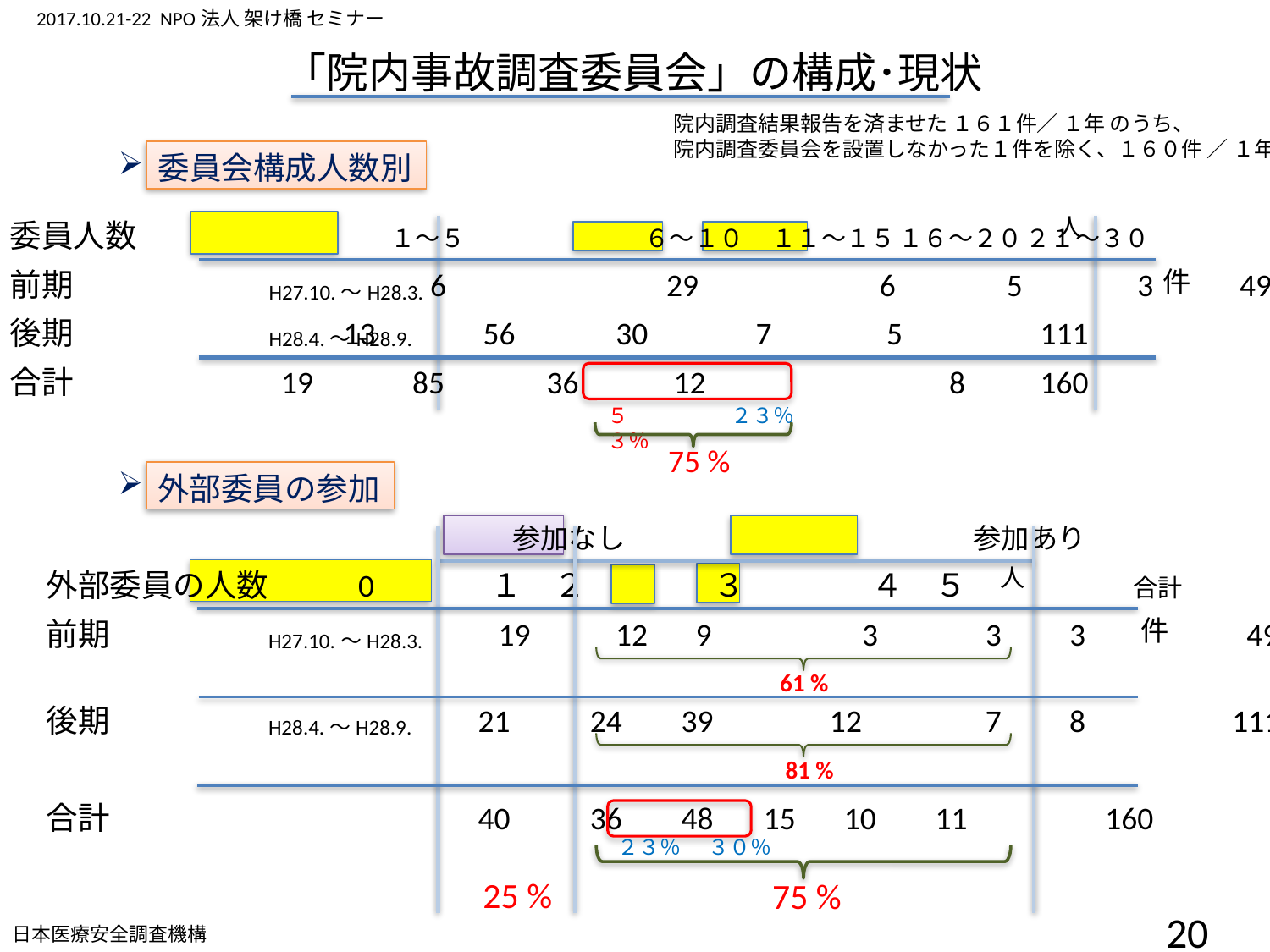

「院内事故調査委員会」の構成･現状
院内調査結果報告を済ませた １６１件／ １年 のうち、
院内調査委員会を設置しなかった１件を除く、１６０件 ／ １年
委員会構成人数別

人
委員人数		１〜５		６〜１０	１１〜１５	１６〜２０	２１〜３０ 	　合計
前期			　6		   29	               6	               5                3            49
後期		          13               56              30               7                5 	  111
合計	                   19     	   85    	    36   	    12	   	       8 	  160

件
H27.10.〜H28.3.
H28.4.〜H28.9.

５３％
２３％
75 %

外部委員の参加
			　　   参加なし	　　		      参加あり
外部委員の人数	       0	　　１	２	　３	　　４	５　	 　　合計
前期			　　19	  　12	  9	　  3	       3	 3	        49

後期			      21	     24	39	   12	       7	 8	      111

合計			      40	     36	48       15	     10	11	      160

人

件
H27.10.〜H28.3.

61 %
H28.4.〜H28.9.
81 %

２３％
３０％
25 %
75 %